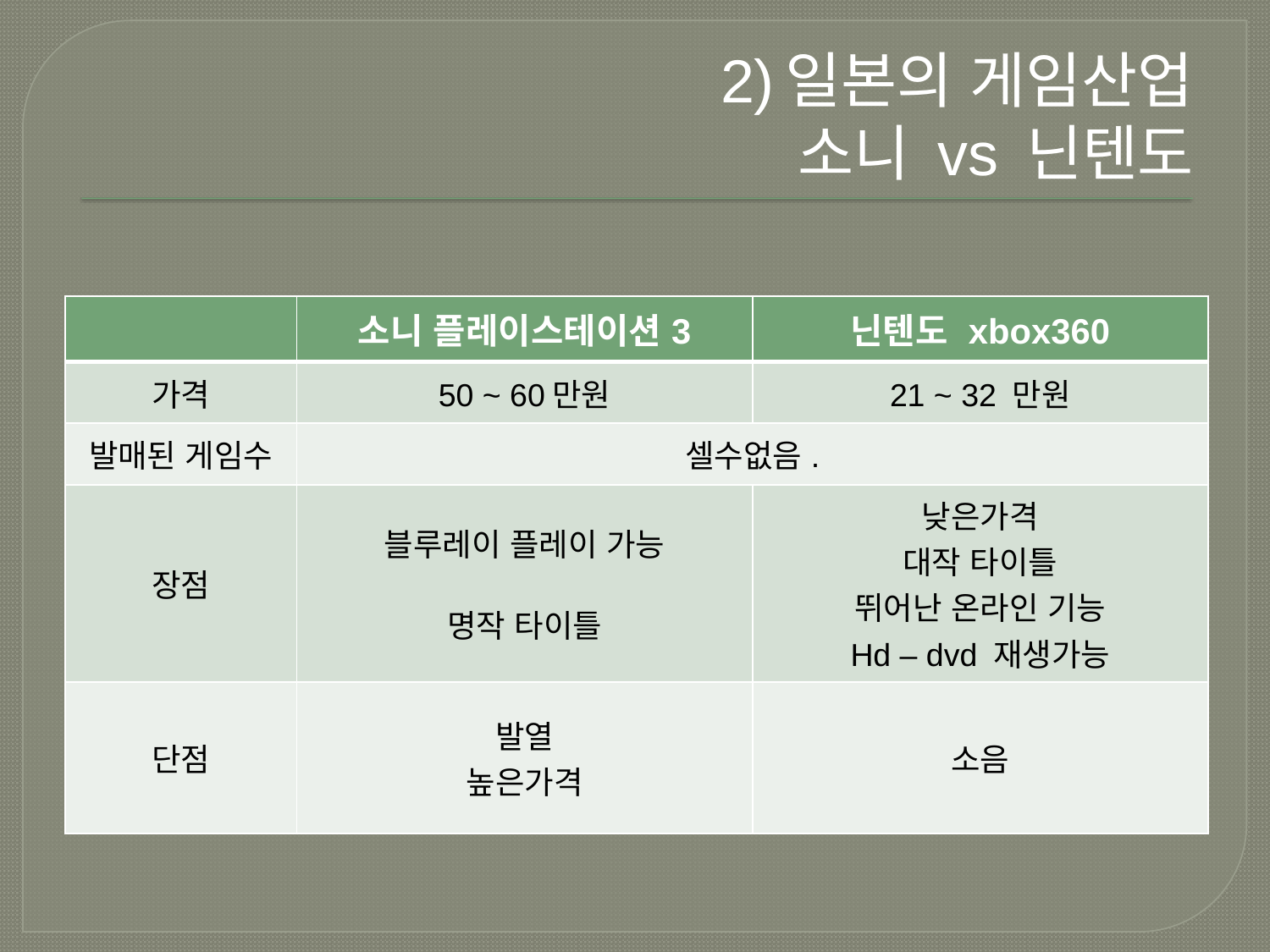

# 2)일본의 게임산업 소니 vs 닌텐도
|  | 소니 플레이스테이션3 | 닌텐도 xbox360 |
| --- | --- | --- |
| 가격 | 50 ~ 60만원 | 21 ~ 32 만원 |
| 발매된 게임수 | 셀수없음. |  |
| 장점 | 블루레이 플레이 가능 명작 타이틀 | 낮은가격 대작 타이틀 뛰어난 온라인 기능 Hd – dvd 재생가능 |
| 단점 | 발열 높은가격 | 소음 |